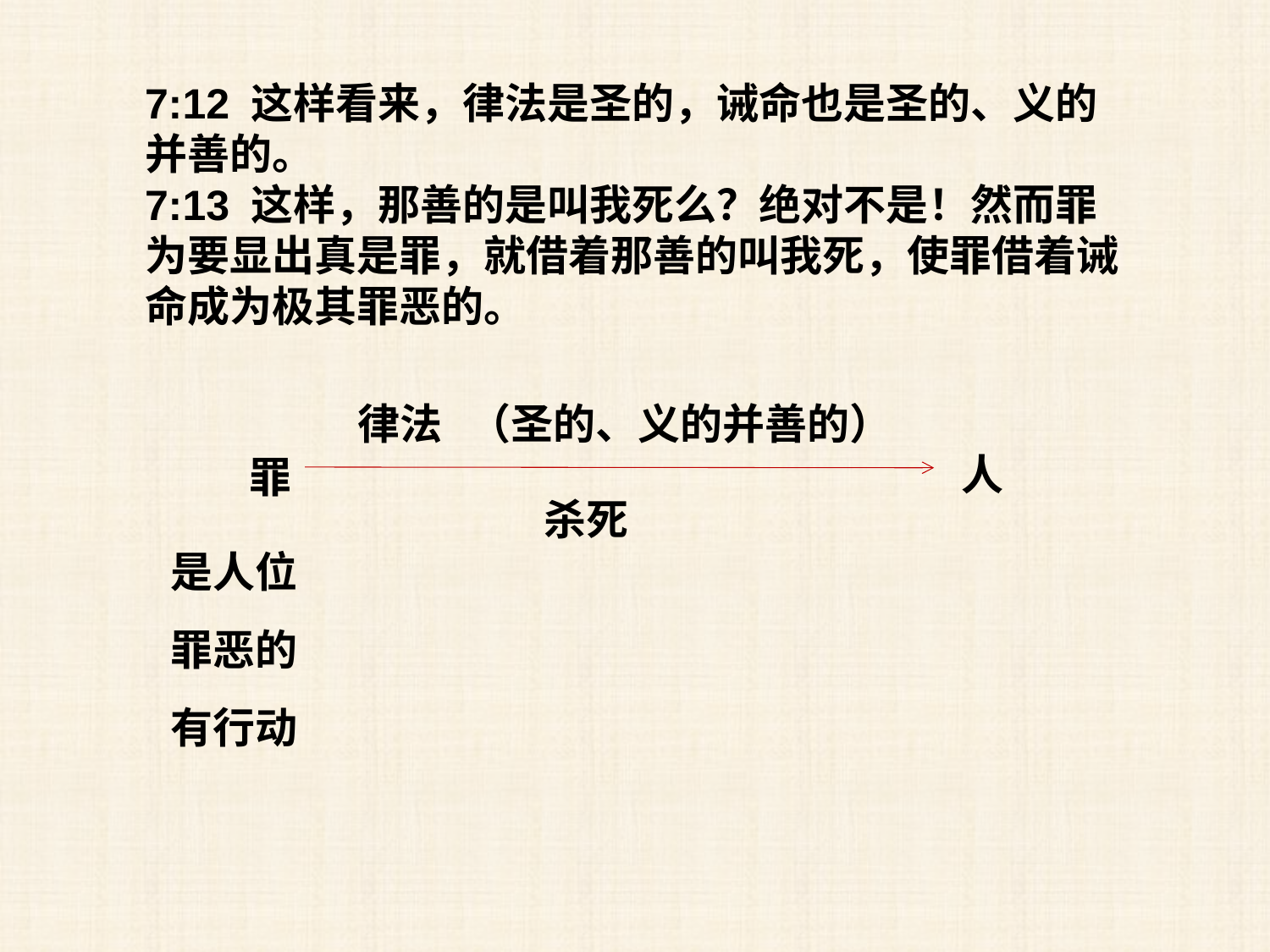

7:12 这样看来，律法是圣的，诫命也是圣的、义的并善的。
7:13 这样，那善的是叫我死么？绝对不是！然而罪为要显出真是罪，就借着那善的叫我死，使罪借着诫命成为极其罪恶的。
律法
（圣的、义的并善的）
人
罪
杀死
是人位
罪恶的
有行动